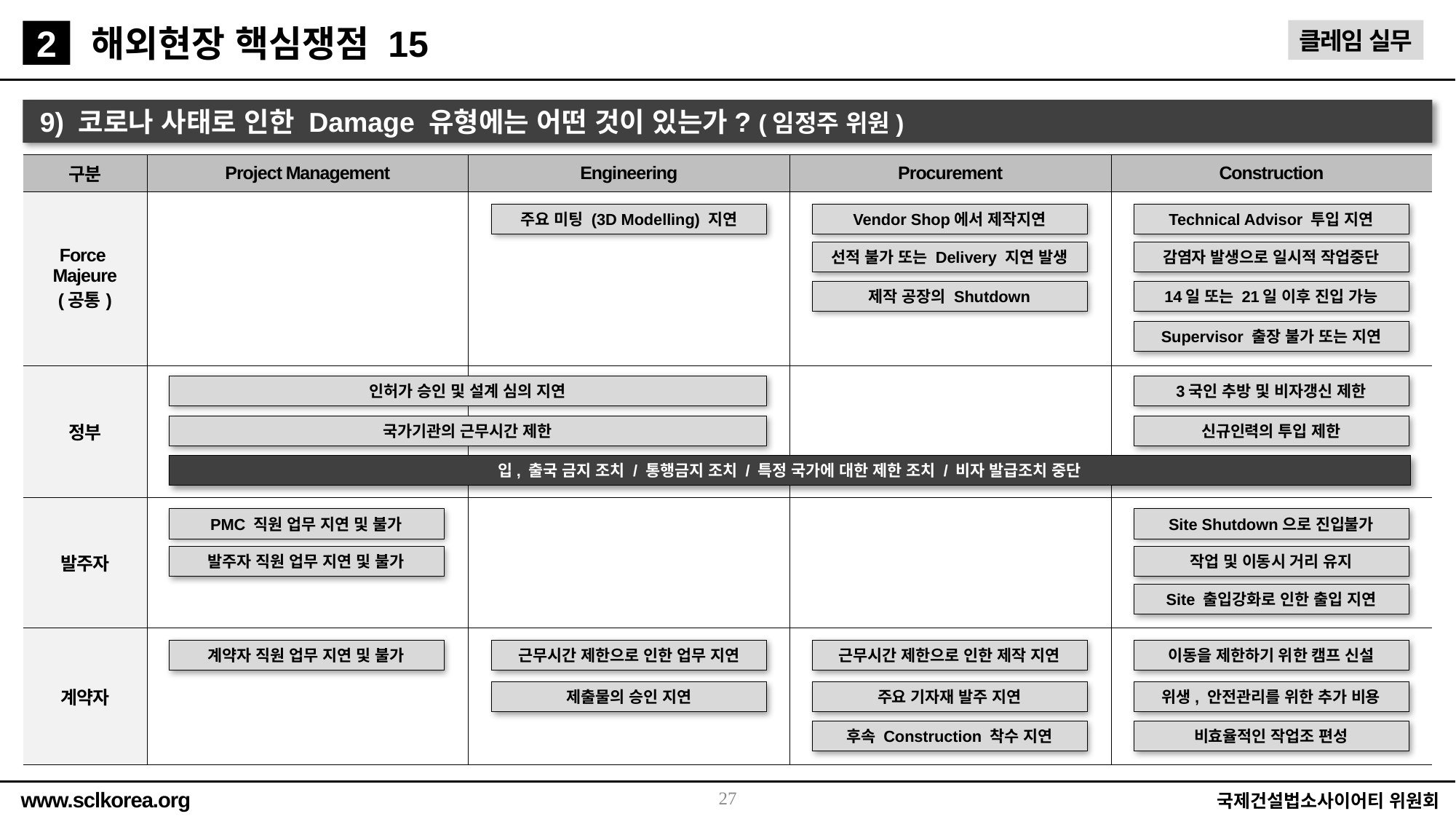

해외현장 핵심쟁점 15
클레임 실무
2
9) 코로나 사태로 인한 Damage 유형에는 어떤 것이 있는가? (임정주 위원)
| 구분 | Project Management | Engineering | Procurement | Construction |
| --- | --- | --- | --- | --- |
| Force Majeure (공통) |  |  |  |  |
| 정부 |  |  |  |  |
| 발주자 |  |  |  |  |
| 계약자 |  |  |  |  |
주요 미팅 (3D Modelling) 지연
Vendor Shop에서 제작지연
Technical Advisor 투입 지연
선적 불가 또는 Delivery 지연 발생
감염자 발생으로 일시적 작업중단
제작 공장의 Shutdown
14일 또는 21일 이후 진입 가능
Supervisor 출장 불가 또는 지연
인허가 승인 및 설계 심의 지연
3국인 추방 및 비자갱신 제한
국가기관의 근무시간 제한
신규인력의 투입 제한
입, 출국 금지 조치 / 통행금지 조치 / 특정 국가에 대한 제한 조치 / 비자 발급조치 중단
PMC 직원 업무 지연 및 불가
Site Shutdown으로 진입불가
발주자 직원 업무 지연 및 불가
작업 및 이동시 거리 유지
Site 출입강화로 인한 출입 지연
계약자 직원 업무 지연 및 불가
근무시간 제한으로 인한 업무 지연
근무시간 제한으로 인한 제작 지연
이동을 제한하기 위한 캠프 신설
제출물의 승인 지연
주요 기자재 발주 지연
위생, 안전관리를 위한 추가 비용
후속 Construction 착수 지연
비효율적인 작업조 편성
27